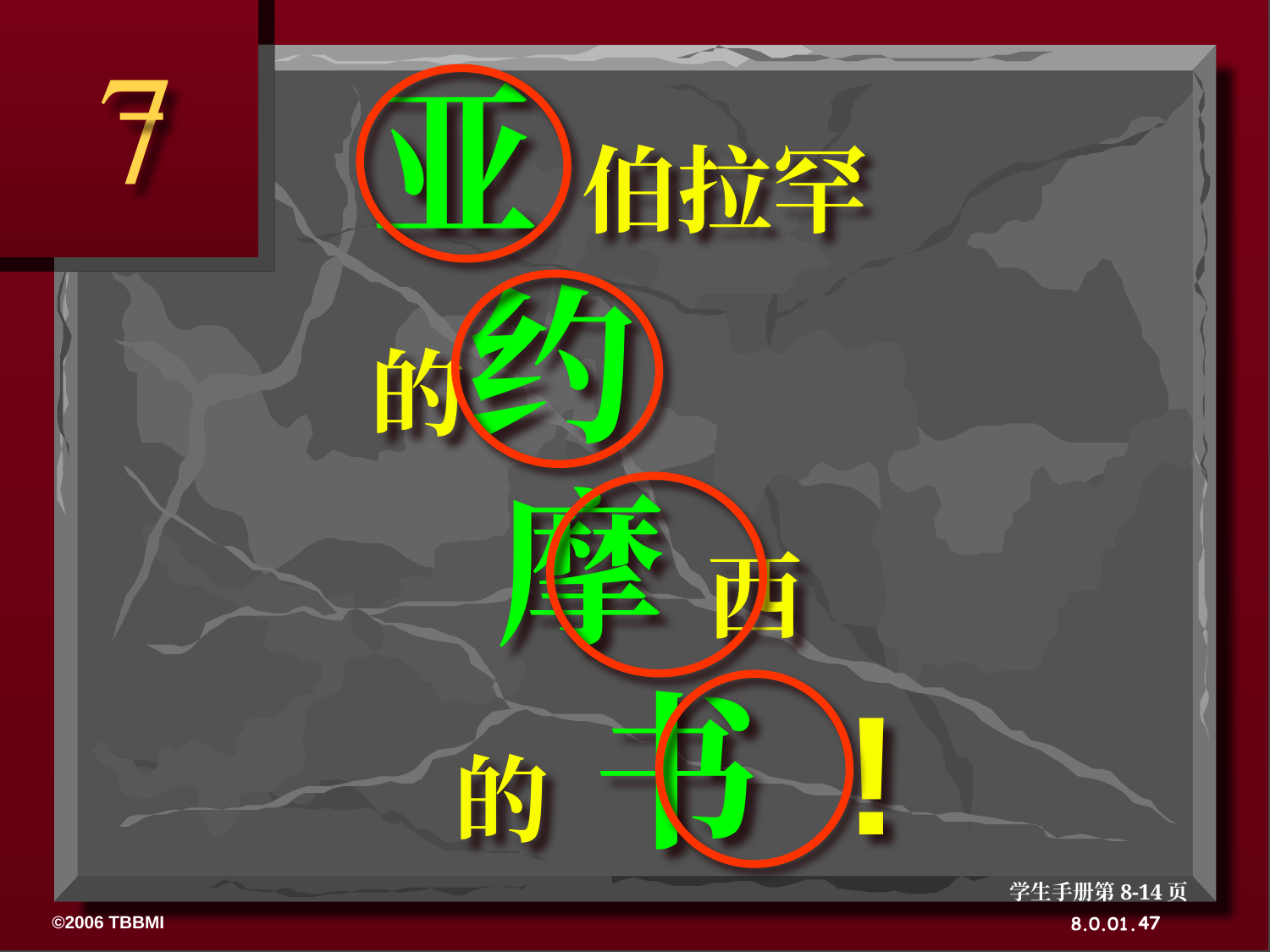

7
亚 伯拉罕
的约
  摩 西
 的 书 !

学生手册第8-14页
47